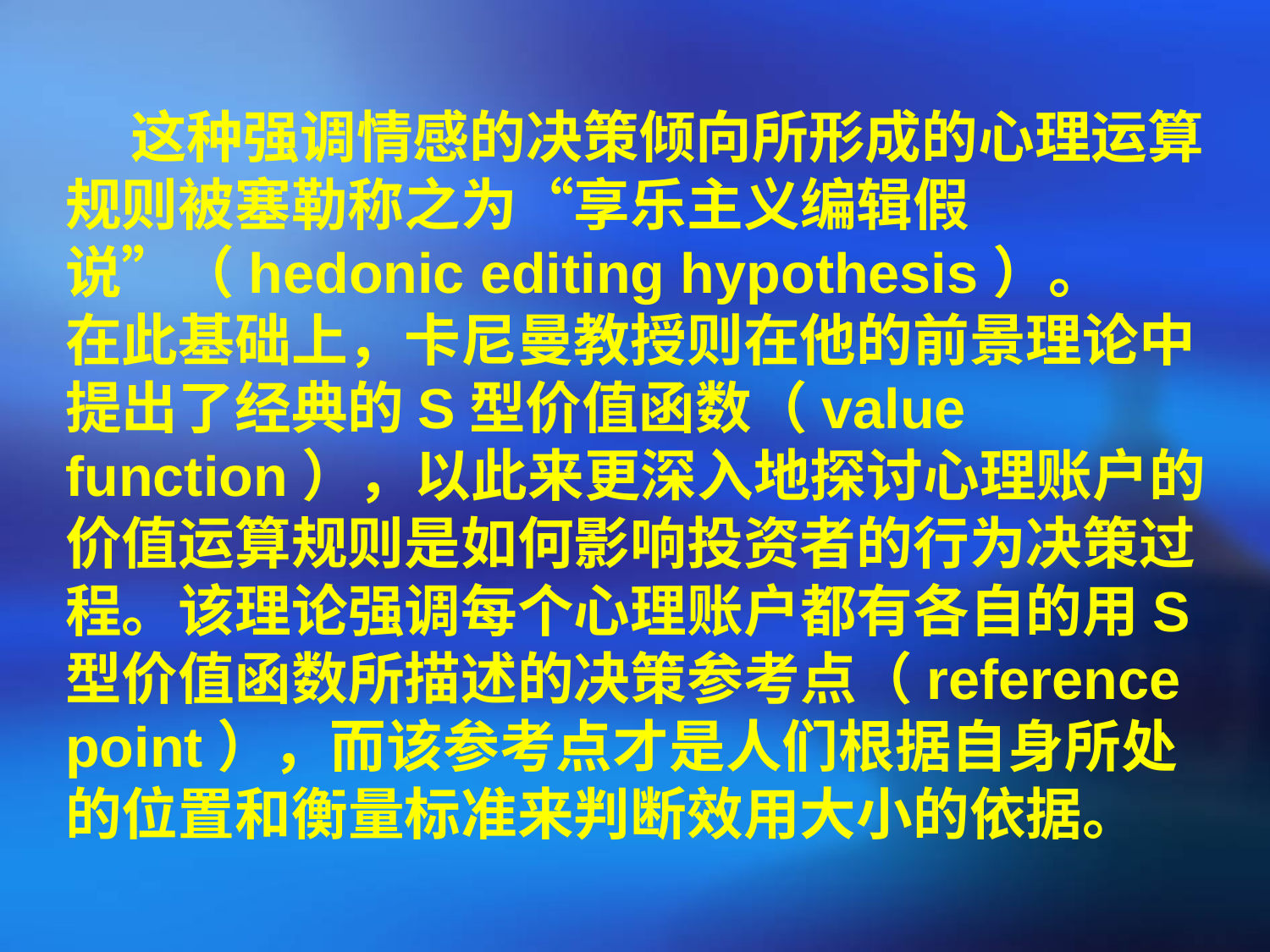

这种强调情感的决策倾向所形成的心理运算规则被塞勒称之为“享乐主义编辑假说”（hedonic editing hypothesis）。
在此基础上，卡尼曼教授则在他的前景理论中提出了经典的S型价值函数（value function），以此来更深入地探讨心理账户的价值运算规则是如何影响投资者的行为决策过程。该理论强调每个心理账户都有各自的用S型价值函数所描述的决策参考点（reference point），而该参考点才是人们根据自身所处的位置和衡量标准来判断效用大小的依据。